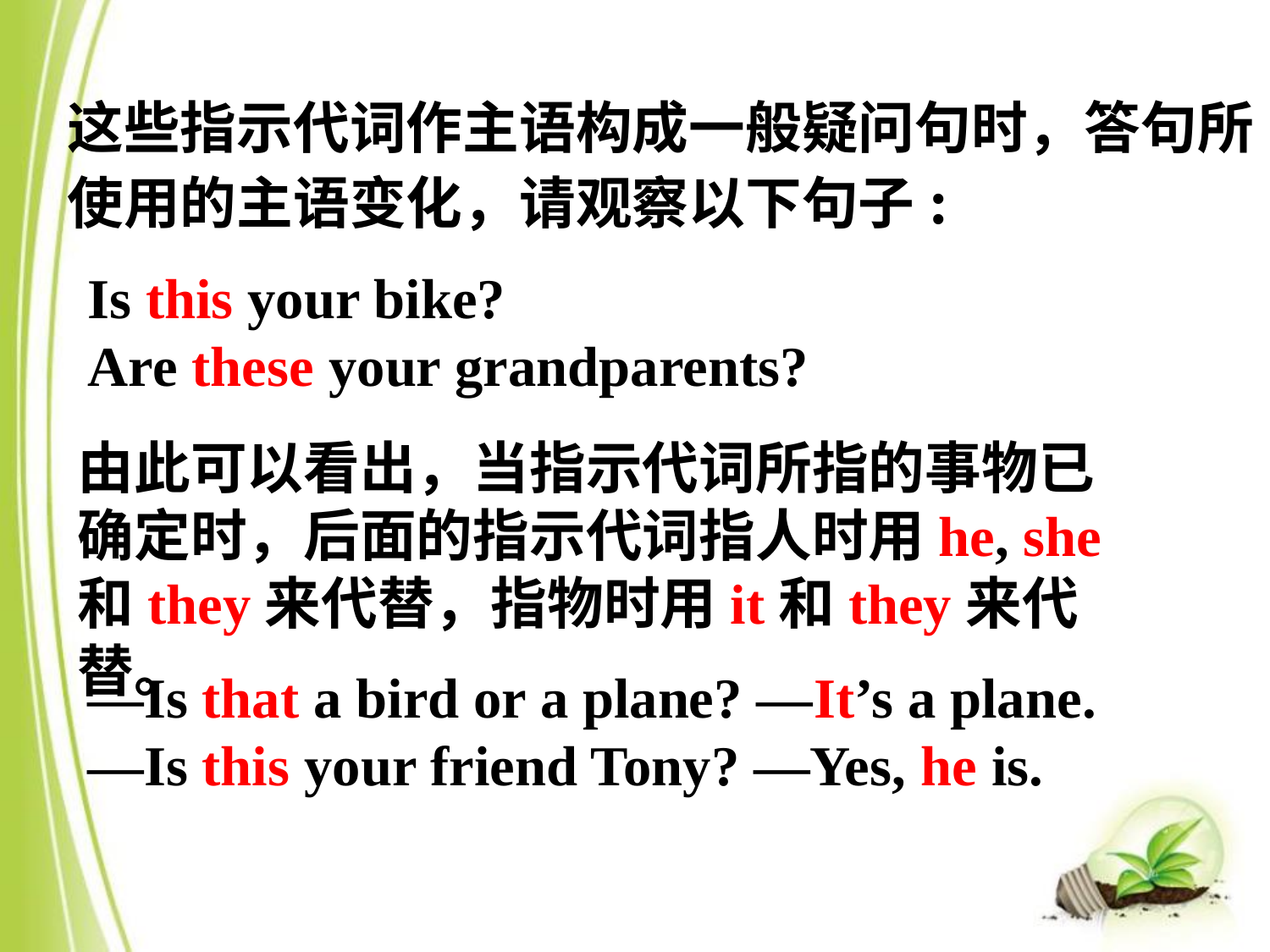

这些指示代词作主语构成一般疑问句时，答句所使用的主语变化，请观察以下句子:
Is this your bike?
Are these your grandparents?
由此可以看出，当指示代词所指的事物已确定时，后面的指示代词指人时用he, she和they来代替，指物时用it和they来代替。
—Is that a bird or a plane? —It’s a plane.
—Is this your friend Tony? —Yes, he is.